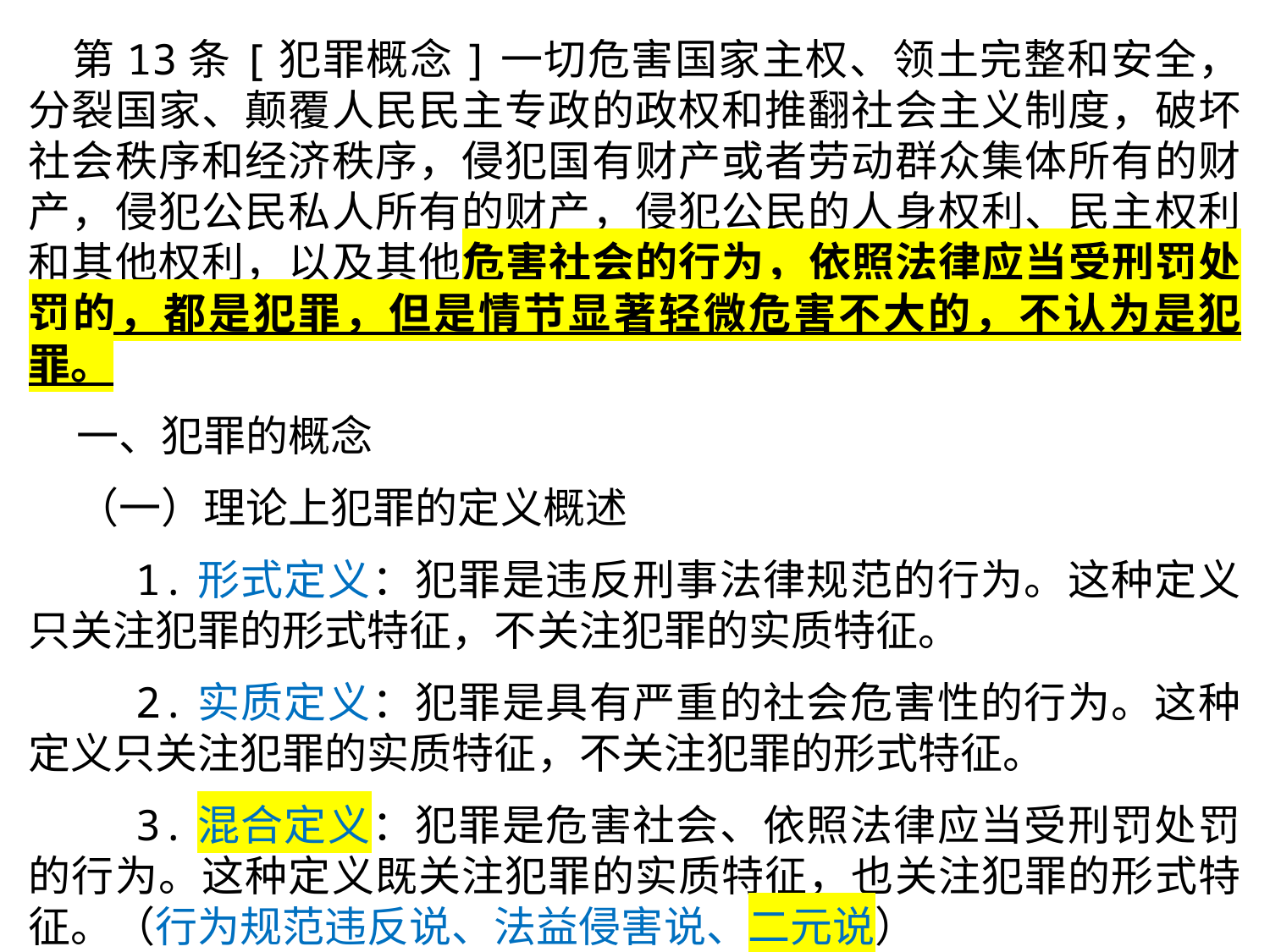

第13条[犯罪概念]一切危害国家主权、领土完整和安全，分裂国家、颠覆人民民主专政的政权和推翻社会主义制度，破坏社会秩序和经济秩序，侵犯国有财产或者劳动群众集体所有的财产，侵犯公民私人所有的财产，侵犯公民的人身权利、民主权利和其他权利，以及其他危害社会的行为，依照法律应当受刑罚处罚的，都是犯罪，但是情节显著轻微危害不大的，不认为是犯罪。

    一、犯罪的概念

    （一）理论上犯罪的定义概述

    1.形式定义：犯罪是违反刑事法律规范的行为。这种定义只关注犯罪的形式特征，不关注犯罪的实质特征。

    2.实质定义：犯罪是具有严重的社会危害性的行为。这种定义只关注犯罪的实质特征，不关注犯罪的形式特征。

    3.混合定义：犯罪是危害社会、依照法律应当受刑罚处罚的行为。这种定义既关注犯罪的实质特征，也关注犯罪的形式特征。（行为规范违反说、法益侵害说、二元说）